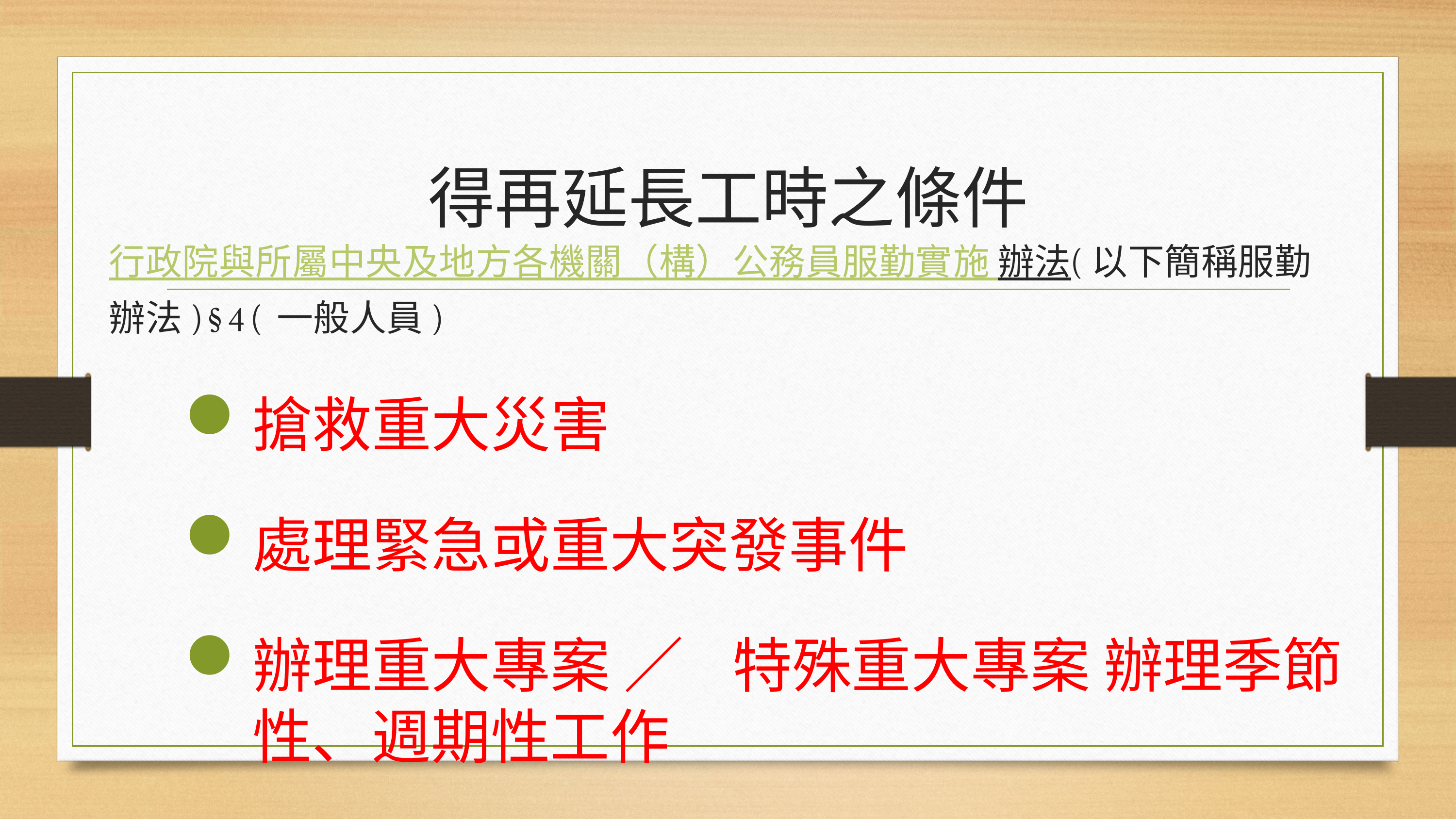

# 得再延長工時之條件
行政院與所屬中央及地方各機關（構）公務員服勤實施 辦法(以下簡稱服勤辦法)§4(一般人員)
搶救重⼤災害
處理緊急或重⼤突發事件
辦理重⼤專案 ∕特殊重⼤專案 辦理季節性、週期性⼯作